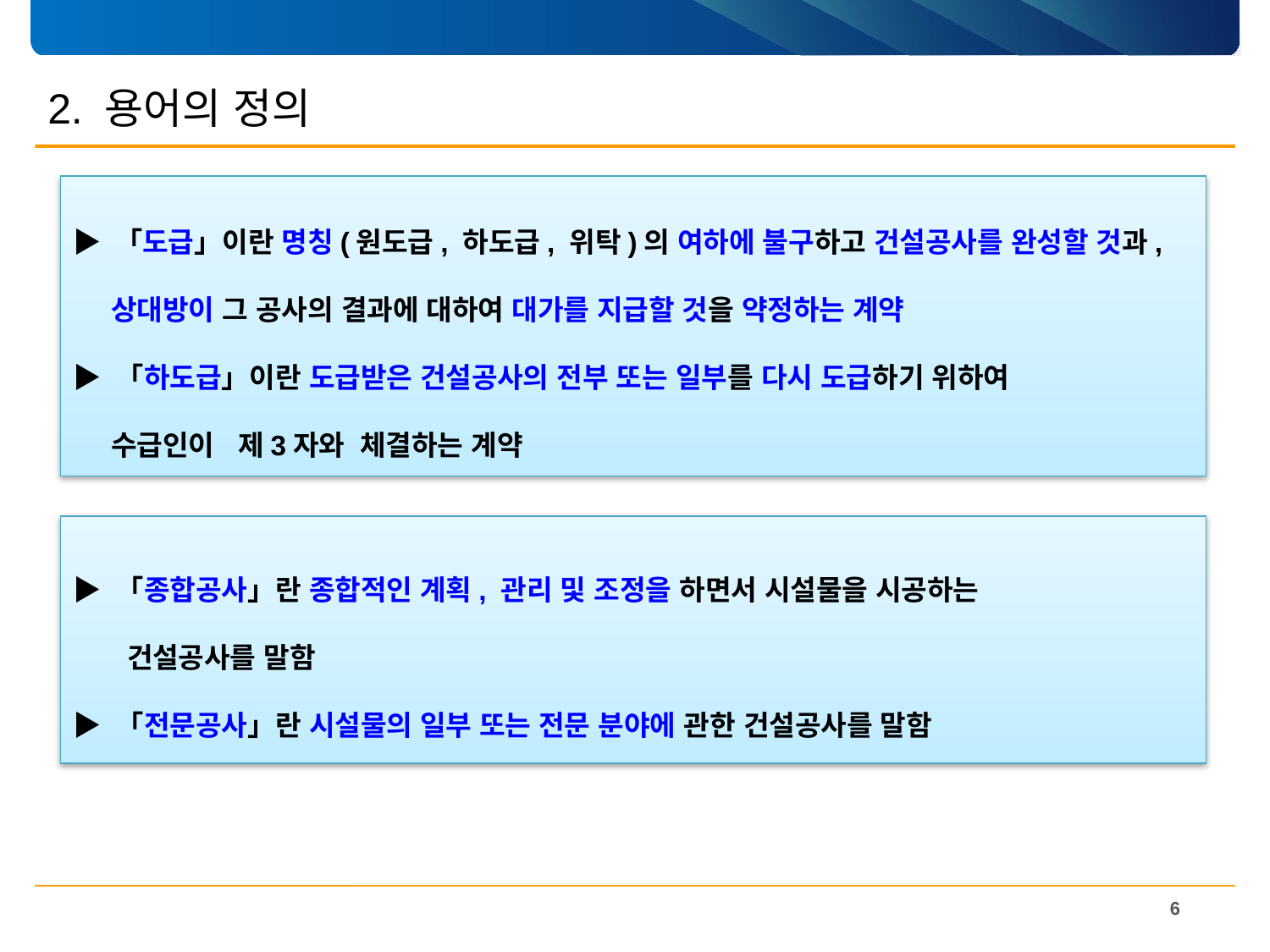

# 2. 용어의 정의
▶ 「도급」이란 명칭(원도급, 하도급, 위탁)의 여하에 불구하고 건설공사를 완성할 것과,
    상대방이 그 공사의 결과에 대하여 대가를 지급할 것을 약정하는 계약
▶ 「하도급」이란 도급받은 건설공사의 전부 또는 일부를 다시 도급하기 위하여
    수급인이   제3자와  체결하는 계약

▶ 「종합공사」란 종합적인 계획, 관리 및 조정을 하면서 시설물을 시공하는
      건설공사를 말함
▶ 「전문공사」란 시설물의 일부 또는 전문 분야에 관한 건설공사를 말함